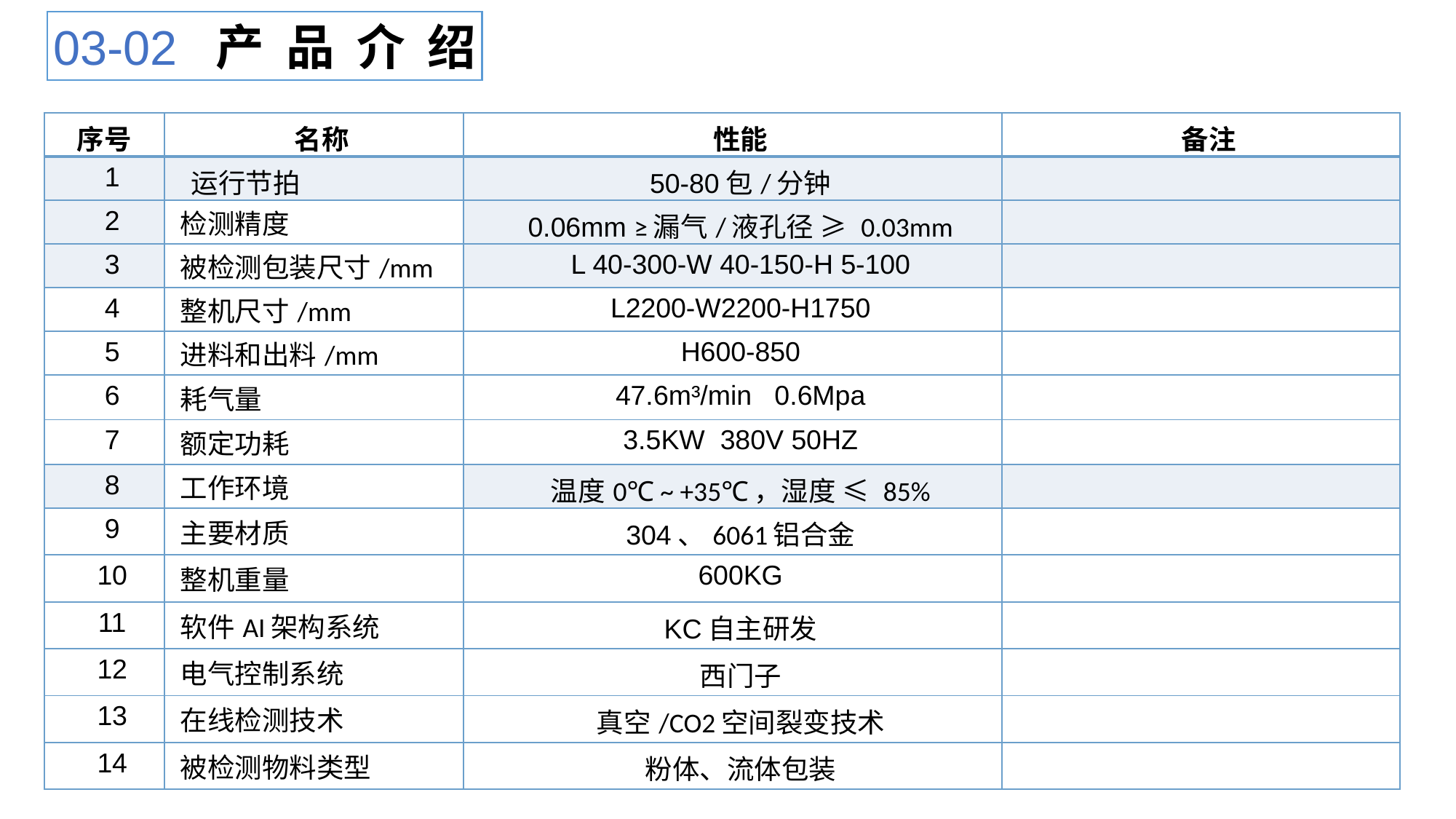

03-02  产  品  介  绍
| 序号 | 名称 | 性能 | 备注 |
| --- | --- | --- | --- |
| 1 | 运行节拍 | 50-80包/分钟 |  |
| 2 | 检测精度 | 0.06mm ≥漏气/液孔径 ≥ 0.03mm |  |
| 3 | 被检测包装尺寸/mm | L 40-300-W 40-150-H 5-100 |  |
| 4 | 整机尺寸/mm | L2200-W2200-H1750 |  |
| 5 | 进料和出料/mm | H600-850 |  |
| 6 | 耗气量 | 47.6m³/min 0.6Mpa |  |
| 7 | 额定功耗 | 3.5KW 380V 50HZ |  |
| 8 | 工作环境 | 温度0℃ ­­­~ +35℃，湿度 ≤ 85% |  |
| 9 | 主要材质 | 304、6061铝合金 |  |
| 10 | 整机重量 | 600KG |  |
| 11 | 软件AI架构系统 | KC自主研发 |  |
| 12 | 电气控制系统 | 西门子 |  |
| 13 | 在线检测技术 | 真空/CO2空间裂变技术 |  |
| 14 | 被检测物料类型 | 粉体、流体包装 |  |